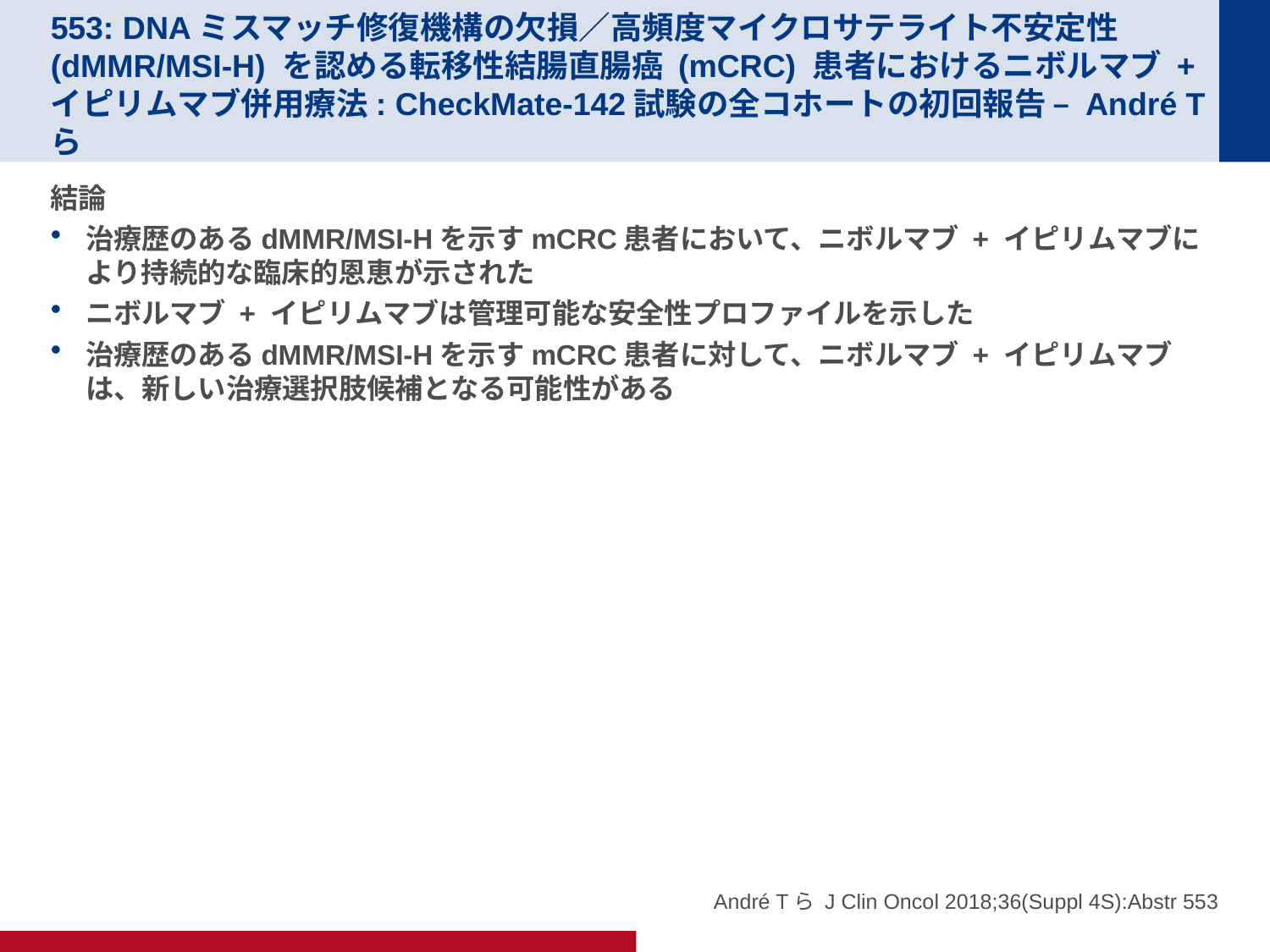

# 553: DNAミスマッチ修復機構の欠損／高頻度マイクロサテライト不安定性 (dMMR/MSI-H) を認める転移性結腸直腸癌 (mCRC) 患者におけるニボルマブ + イピリムマブ併用療法: CheckMate-142試験の全コホートの初回報告 – André Tら
結論
治療歴のあるdMMR/MSI-Hを示すmCRC患者において、ニボルマブ + イピリムマブにより持続的な臨床的恩恵が示された
ニボルマブ + イピリムマブは管理可能な安全性プロファイルを示した
治療歴のあるdMMR/MSI-Hを示すmCRC患者に対して、ニボルマブ + イピリムマブは、新しい治療選択肢候補となる可能性がある

André Tら J Clin Oncol 2018;36(Suppl 4S):Abstr 553